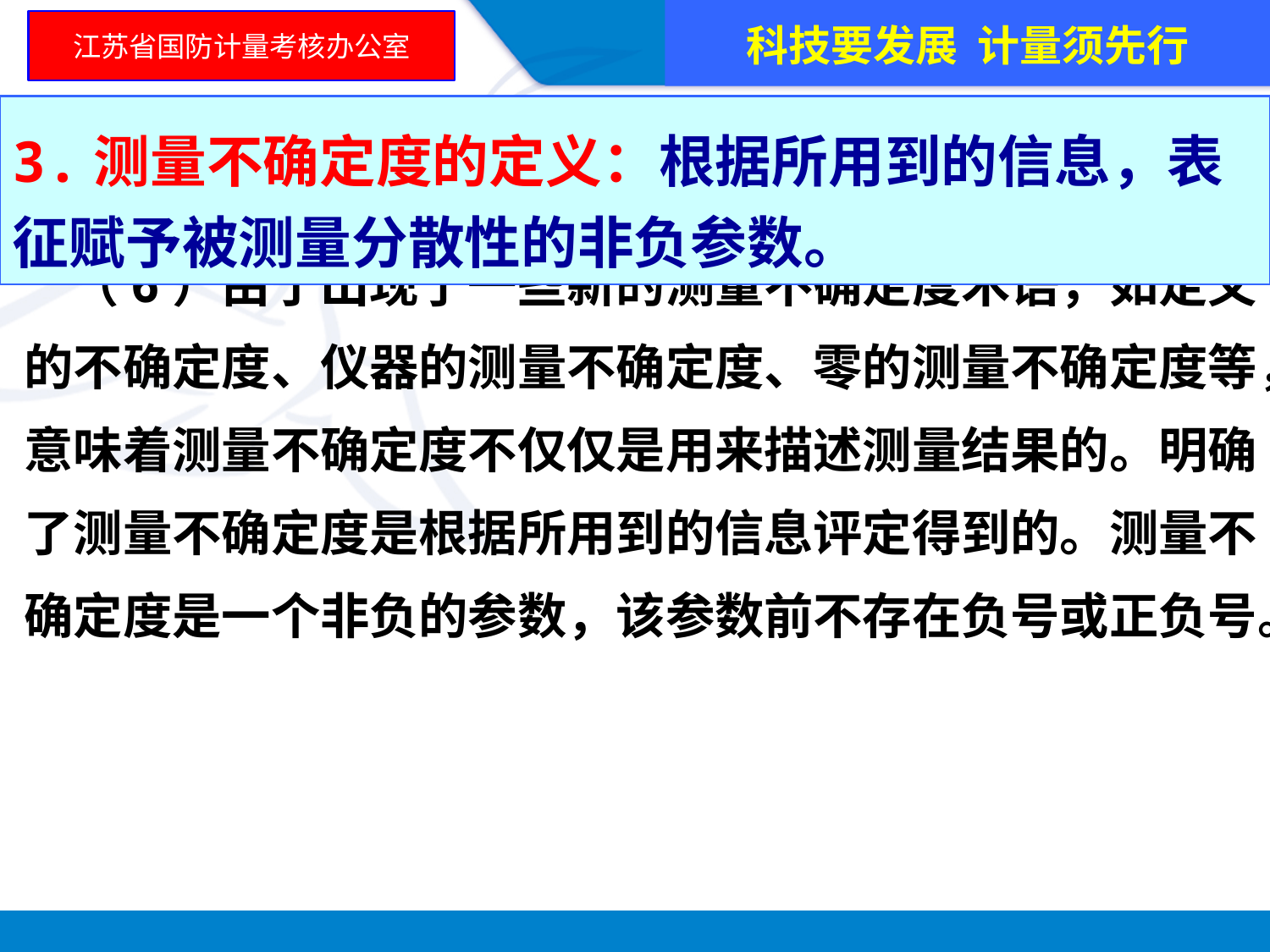

科技要发展  计量须先行
江苏省国防计量考核办公室
3.测量不确定度的定义：根据所用到的信息，表征赋予被测量分散性的非负参数。

（6）由于出现了一些新的测量不确定度术语，如定义的不确定度、仪器的测量不确定度、零的测量不确定度等，意味着测量不确定度不仅仅是用来描述测量结果的。明确了测量不确定度是根据所用到的信息评定得到的。测量不确定度是一个非负的参数，该参数前不存在负号或正负号。